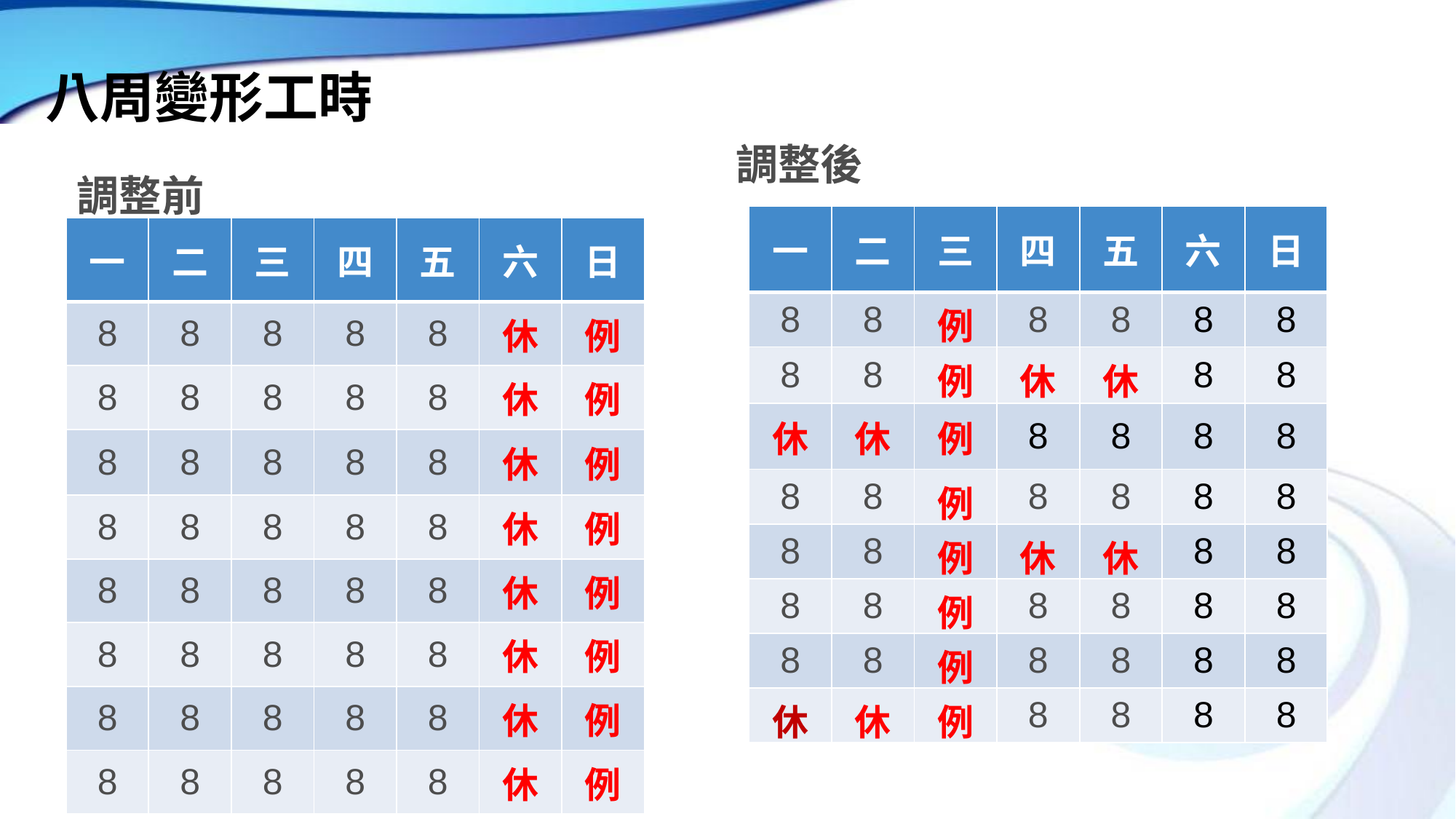

# 八周變形工時
調整後
調整前
| 一 | 二 | 三 | 四 | 五 | 六 | 日 |
| --- | --- | --- | --- | --- | --- | --- |
| 8 | 8 | 例 | 8 | 8 | 8 | 8 |
| 8 | 8 | 例 | 休 | 休 | 8 | 8 |
| 休 | 休 | 例 | 8 | 8 | 8 | 8 |
| 8 | 8 | 例 | 8 | 8 | 8 | 8 |
| 8 | 8 | 例 | 休 | 休 | 8 | 8 |
| 8 | 8 | 例 | 8 | 8 | 8 | 8 |
| 8 | 8 | 例 | 8 | 8 | 8 | 8 |
| 休 | 休 | 例 | 8 | 8 | 8 | 8 |
| 一 | 二 | 三 | 四 | 五 | 六 | 日 |
| --- | --- | --- | --- | --- | --- | --- |
| 8 | 8 | 8 | 8 | 8 | 休 | 例 |
| 8 | 8 | 8 | 8 | 8 | 休 | 例 |
| 8 | 8 | 8 | 8 | 8 | 休 | 例 |
| 8 | 8 | 8 | 8 | 8 | 休 | 例 |
| 8 | 8 | 8 | 8 | 8 | 休 | 例 |
| 8 | 8 | 8 | 8 | 8 | 休 | 例 |
| 8 | 8 | 8 | 8 | 8 | 休 | 例 |
| 8 | 8 | 8 | 8 | 8 | 休 | 例 |